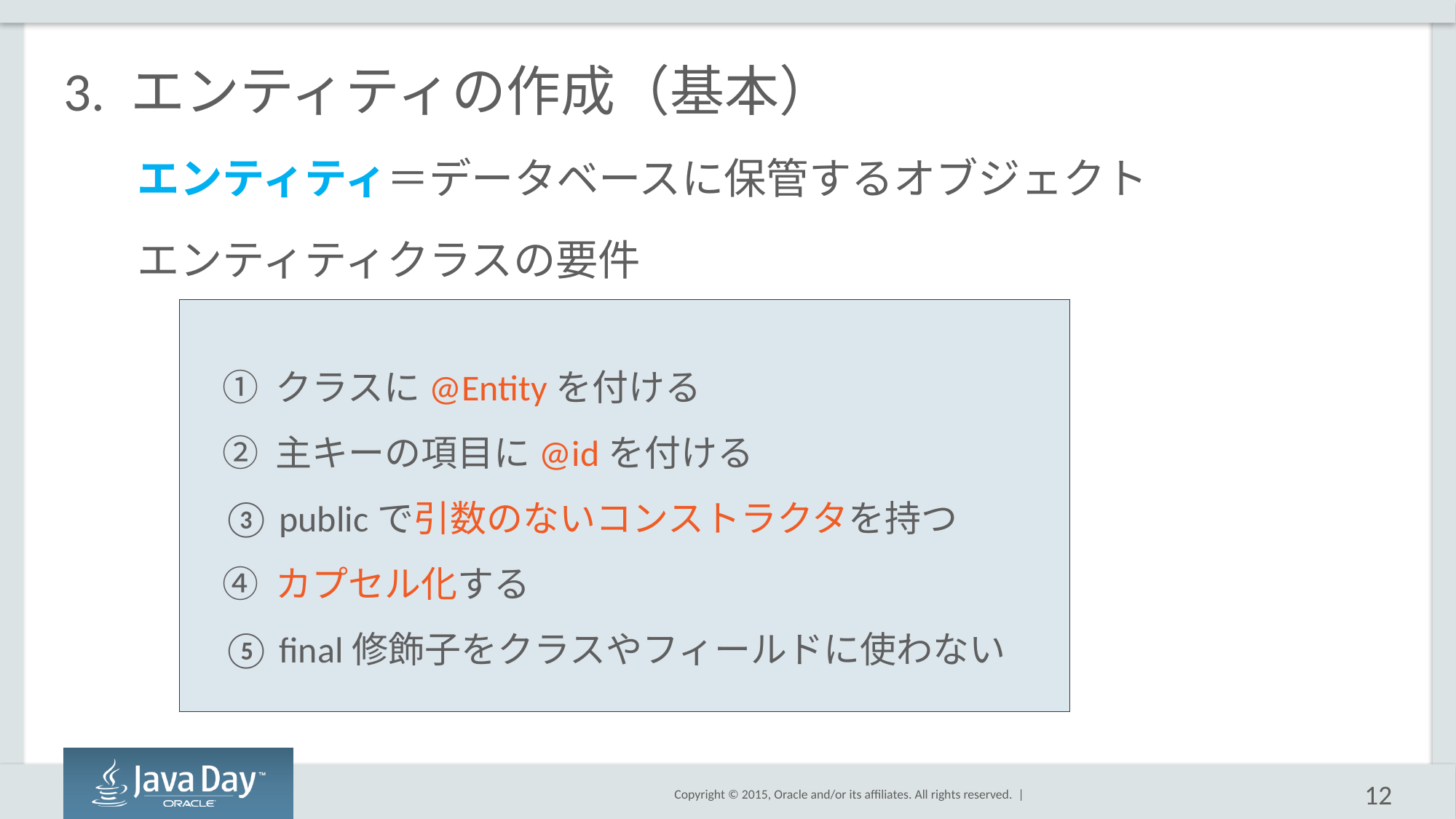

# 3. エンティティの作成（基本）
エンティティ＝データベースに保管するオブジェクト

エンティティクラスの要件

① クラスに@Entityを付ける
② 主キーの項目に@idを付ける
③ publicで引数のないコンストラクタを持つ
④ カプセル化する
⑤ final修飾子をクラスやフィールドに使わない

12